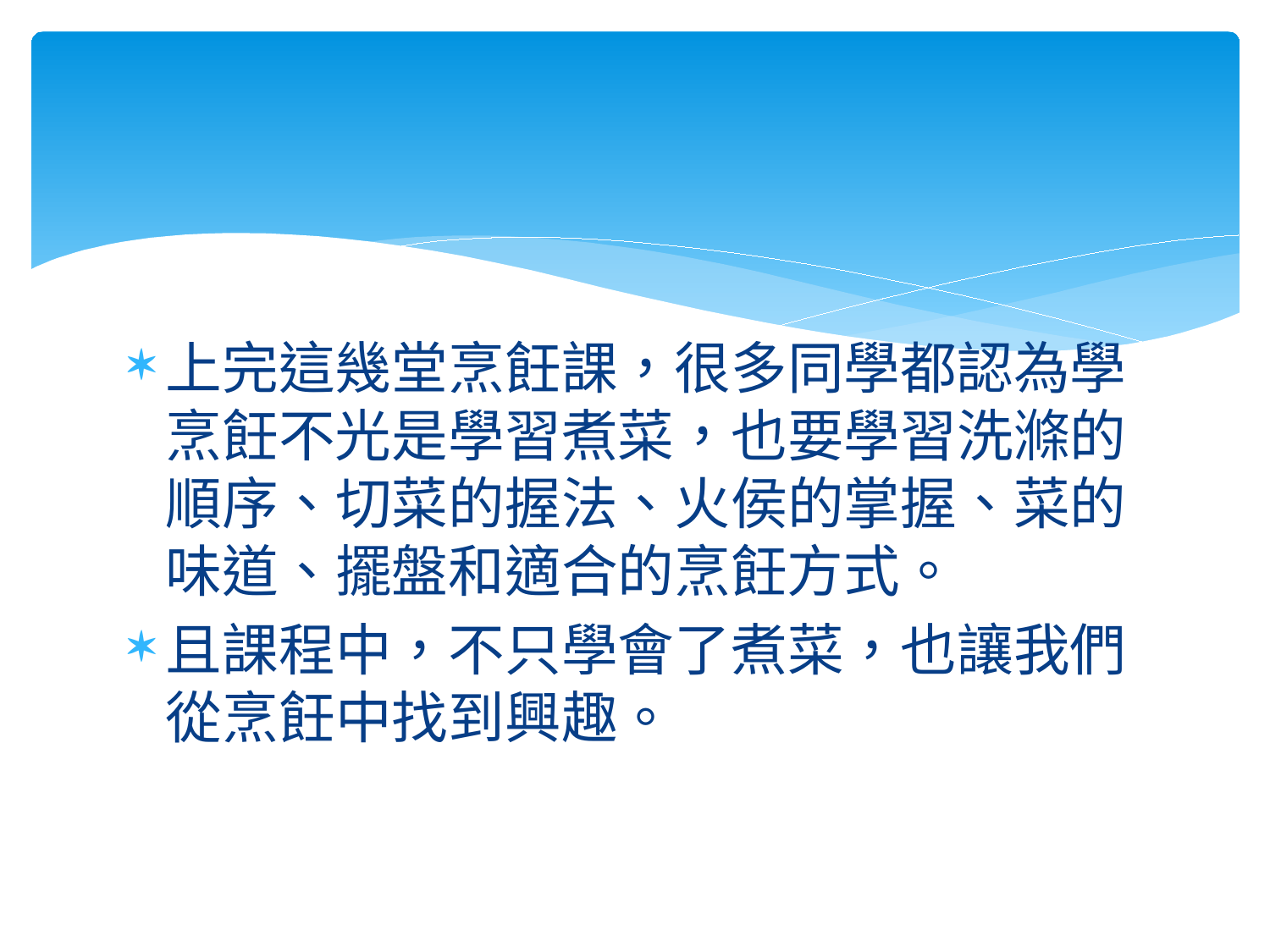

#
上完這幾堂烹飪課，很多同學都認為學烹飪不光是學習煮菜，也要學習洗滌的順序、切菜的握法、火侯的掌握、菜的味道、擺盤和適合的烹飪方式。
且課程中，不只學會了煮菜，也讓我們從烹飪中找到興趣。